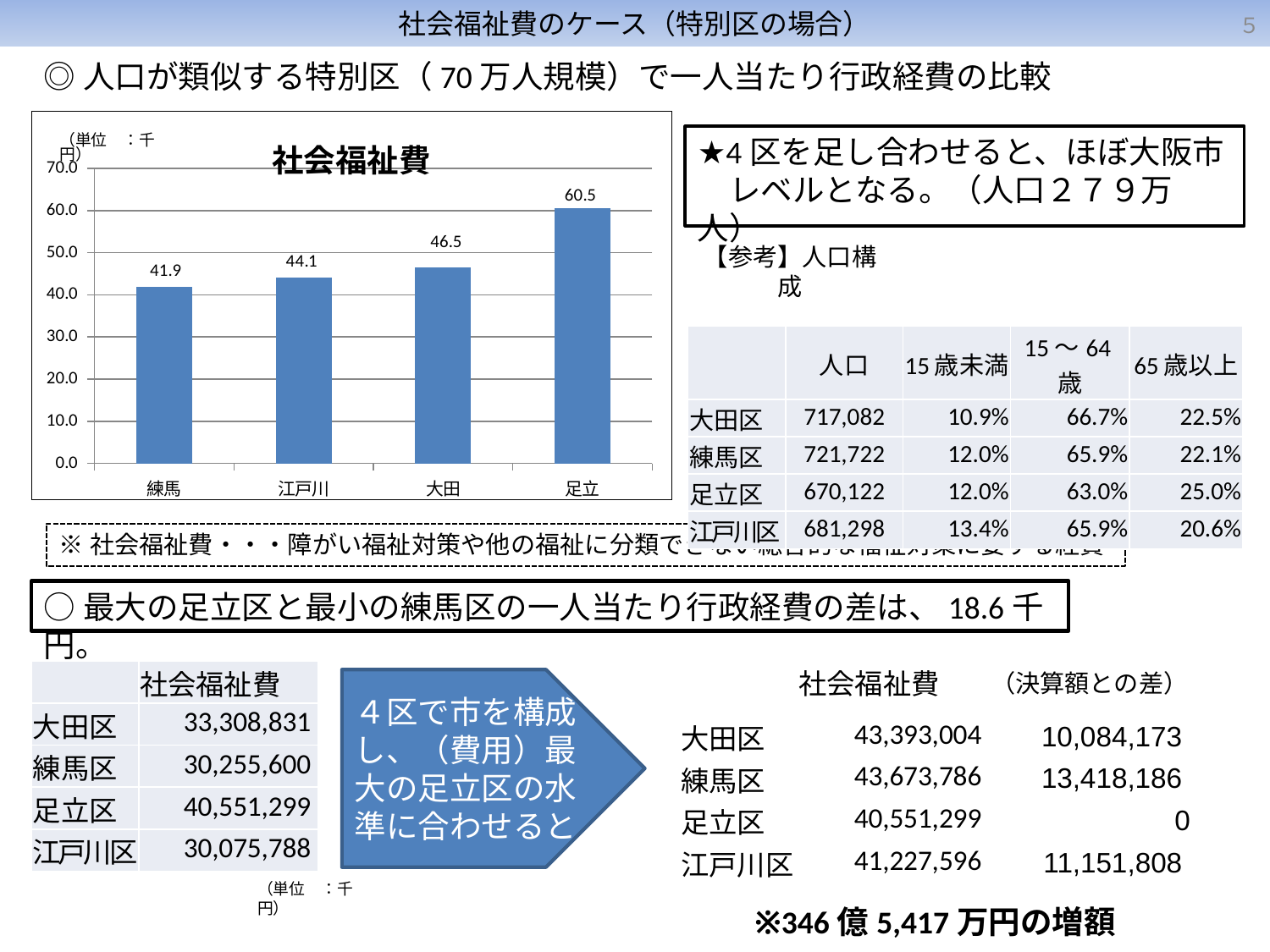

５
# 社会福祉費のケース（特別区の場合）
◎人口が類似する特別区（70万人規模）で一人当たり行政経費の比較

### Chart: 社会福祉費

| Category | 社会福祉費 |
|---|---|
| 練馬 | 41.92140464056798 |
| 江戸川 | 44.144835299677965 |
| 大田 | 46.450518908576704 |
| 足立 | 60.51330802450897 |
★4区を足し合わせると、ほぼ大阪市
　レベルとなる。（人口２７９万人）
【参考】人口構成
|  | 人口 | 15歳未満 | 15～64歳 | 65歳以上 |
| --- | --- | --- | --- | --- |
| 大田区 | 717,082 | 10.9% | 66.7% | 22.5% |
| 練馬区 | 721,722 | 12.0% | 65.9% | 22.1% |
| 足立区 | 670,122 | 12.0% | 63.0% | 25.0% |
| 江戸川区 | 681,298 | 13.4% | 65.9% | 20.6% |
※社会福祉費・・・障がい福祉対策や他の福祉に分類できない総合的な福祉対策に要する経費
○最大の足立区と最小の練馬区の一人当たり行政経費の差は、18.6千円。
|  | 社会福祉費 | （決算額との差） |
| --- | --- | --- |
| 大田区 | 43,393,004 | 10,084,173 |
| 練馬区 | 43,673,786 | 13,418,186 |
| 足立区 | 40,551,299 | 0 |
| 江戸川区 | 41,227,596 | 11,151,808 |
|  | 社会福祉費 |
| --- | --- |
| 大田区 | 33,308,831 |
| 練馬区 | 30,255,600 |
| 足立区 | 40,551,299 |
| 江戸川区 | 30,075,788 |
４区で市を構成し、（費用）最大の足立区の水準に合わせると
（単位　：千円）
※346億5,417万円の増額